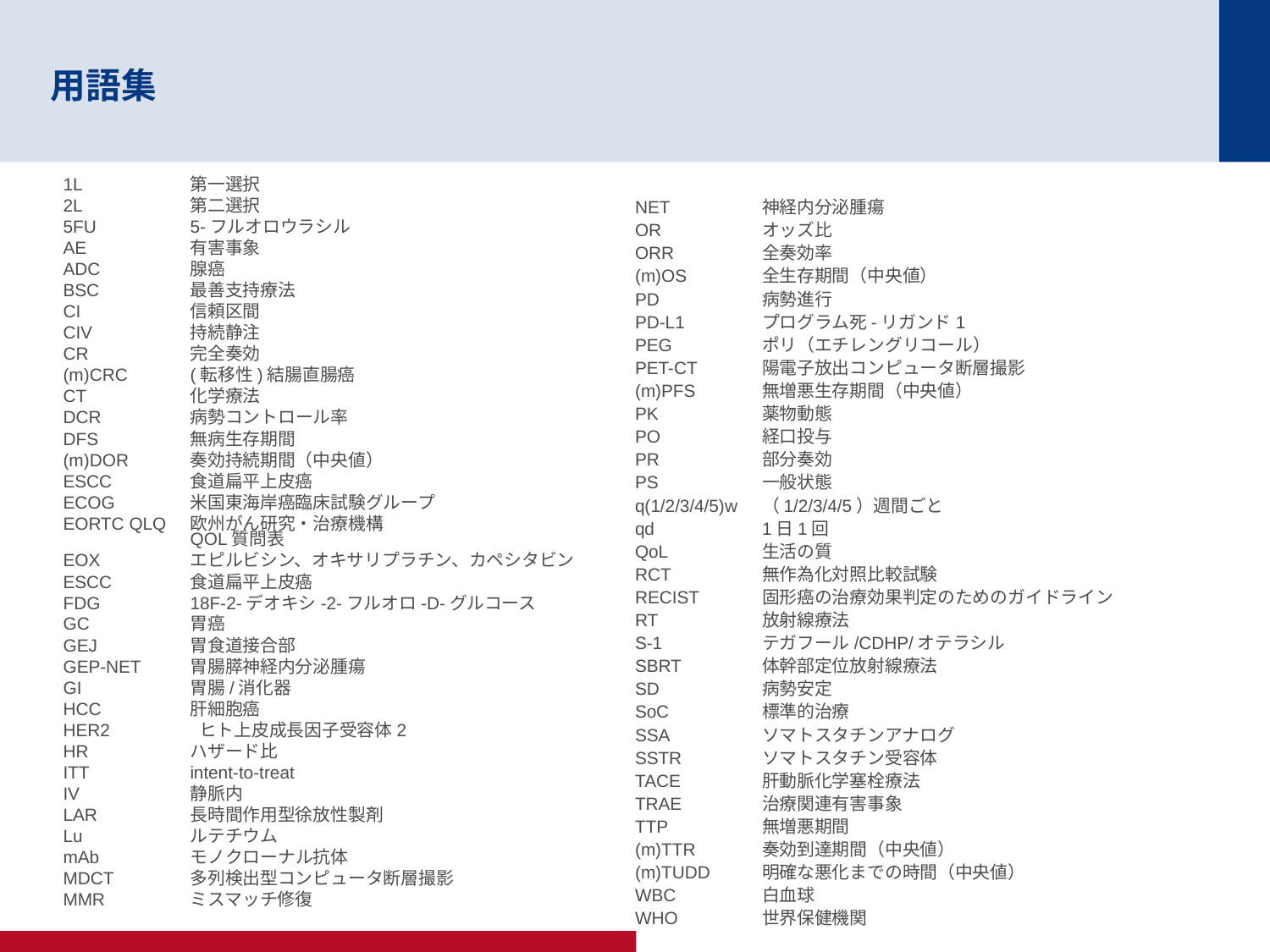

# 用語集
1L	第一選択
2L	第二選択
5FU	5-フルオロウラシル
AE	有害事象
ADC	腺癌
BSC	最善支持療法
CI	信頼区間
CIV	持続静注
CR	完全奏効
(m)CRC	(転移性)結腸直腸癌
CT	化学療法
DCR	病勢コントロール率
DFS	無病生存期間
(m)DOR	奏効持続期間（中央値）
ESCC	食道扁平上皮癌
ECOG	米国東海岸癌臨床試験グループ
EORTC QLQ	欧州がん研究・治療機構
	QOL質問表
EOX	エピルビシン、オキサリプラチン、カペシタビン
ESCC	食道扁平上皮癌
FDG	18F-2-デオキシ-2-フルオロ-D-グルコース
GC	胃癌
GEJ	胃食道接合部
GEP-NET	胃腸膵神経内分泌腫瘍
GI	胃腸/消化器
HCC	肝細胞癌
HER2	 ヒト上皮成長因子受容体2
HR	ハザード比
ITT	intent-to-treat
IV	静脈内
LAR	長時間作用型徐放性製剤
Lu	ルテチウム
mAb	モノクローナル抗体
MDCT	多列検出型コンピュータ断層撮影
MMR	ミスマッチ修復

NET	神経内分泌腫瘍
OR	オッズ比
ORR	全奏効率
(m)OS	全生存期間（中央値）
PD	病勢進行
PD-L1	プログラム死-リガンド1
PEG	ポリ（エチレングリコール）
PET-CT	陽電子放出コンピュータ断層撮影
(m)PFS	無増悪生存期間（中央値）
PK 	薬物動態
PO	経口投与
PR	部分奏効
PS	一般状態
q(1/2/3/4/5)w 	（1/2/3/4/5）週間ごと
qd	1日1回
QoL	生活の質
RCT	無作為化対照比較試験
RECIST	固形癌の治療効果判定のためのガイドライン
RT	放射線療法
S-1	テガフール/CDHP/オテラシル
SBRT	体幹部定位放射線療法
SD	病勢安定
SoC	標準的治療
SSA	ソマトスタチンアナログ
SSTR	ソマトスタチン受容体
TACE	肝動脈化学塞栓療法
TRAE	治療関連有害事象
TTP	無増悪期間
(m)TTR	奏効到達期間（中央値）
(m)TUDD	明確な悪化までの時間（中央値）
WBC	白血球
WHO	世界保健機関